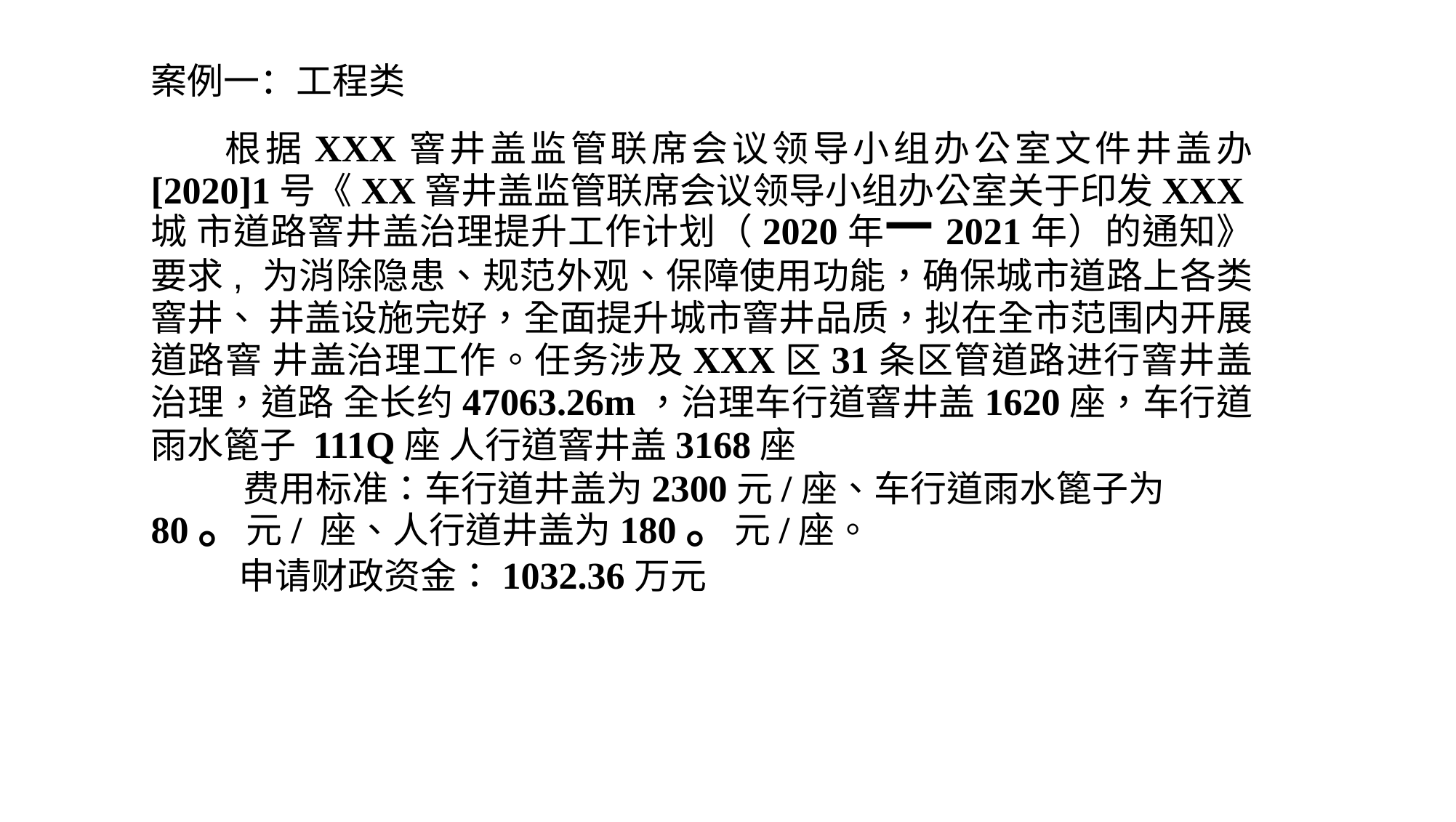

案例一：工程类
根据XXX窨井盖监管联席会议领导小组办公室文件井盖办 [2020]1号《XX窨井盖监管联席会议领导小组办公室关于印发XXX城 市道路窨井盖治理提升工作计划（2020年一2021年）的通知》要求, 为消除隐患、规范外观、保障使用功能，确保城市道路上各类窨井、 井盖设施完好，全面提升城市窨井品质，拟在全市范围内开展道路窨 井盖治理工作。任务涉及XXX区31条区管道路进行窨井盖治理，道路 全长约47063.26m，治理车行道窨井盖1620座，车行道雨水篦子 111Q座 人行道窨井盖3168座
费用标准：车行道井盖为2300元/座、车行道雨水篦子为80。元/ 座、人行道井盖为180。元/座。
申请财政资金：1032.36万元